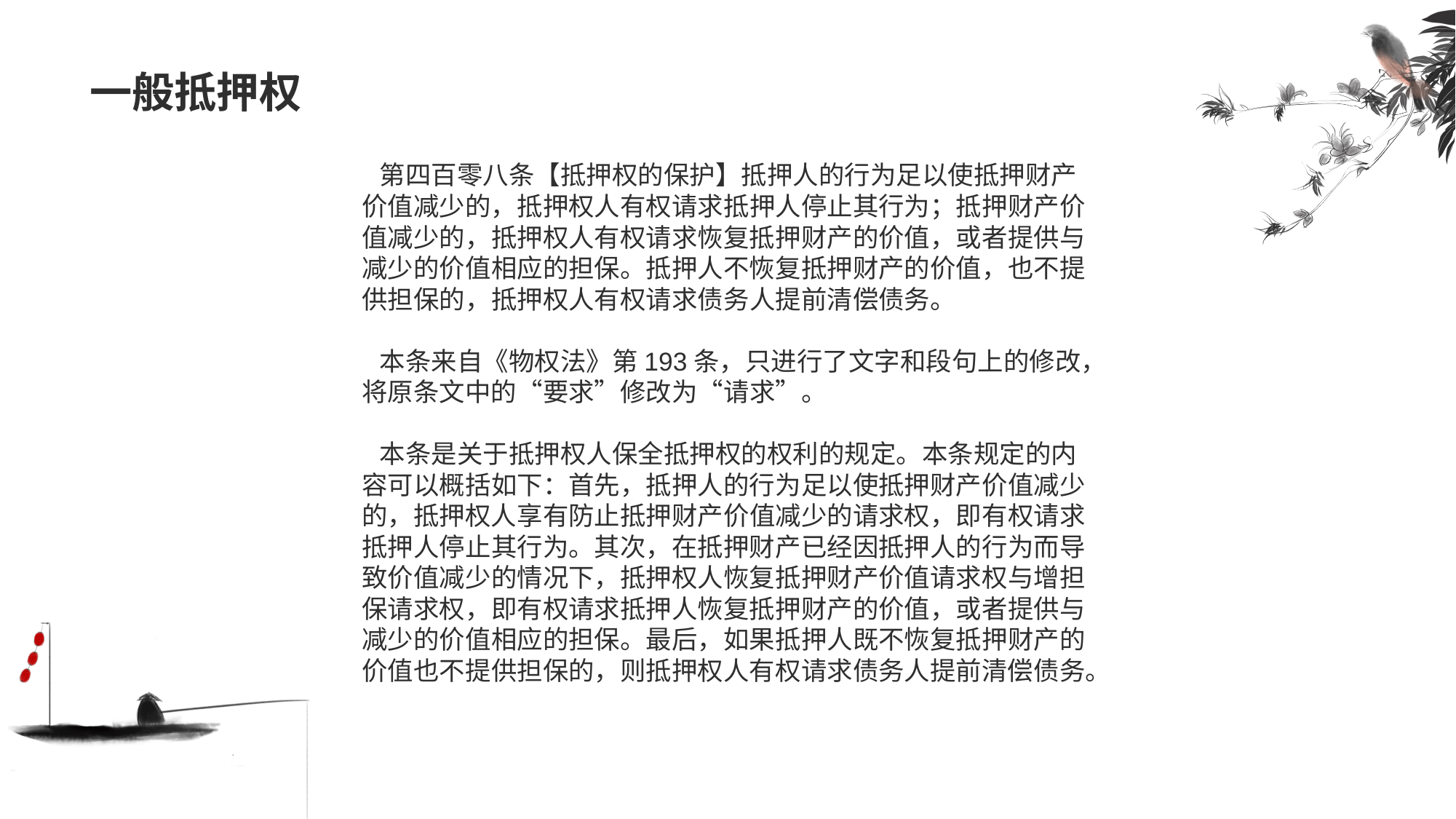

# 一般抵押权

  第四百零八条【抵押权的保护】抵押人的行为足以使抵押财产价值减少的，抵押权人有权请求抵押人停止其行为；抵押财产价值减少的，抵押权人有权请求恢复抵押财产的价值，或者提供与减少的价值相应的担保。抵押人不恢复抵押财产的价值，也不提供担保的，抵押权人有权请求债务人提前清偿债务。

  本条来自《物权法》第193条，只进行了文字和段句上的修改，将原条文中的“要求”修改为“请求”。

  本条是关于抵押权人保全抵押权的权利的规定。本条规定的内容可以概括如下：首先，抵押人的行为足以使抵押财产价值减少的，抵押权人享有防止抵押财产价值减少的请求权，即有权请求抵押人停止其行为。其次，在抵押财产已经因抵押人的行为而导致价值减少的情况下，抵押权人恢复抵押财产价值请求权与增担保请求权，即有权请求抵押人恢复抵押财产的价值，或者提供与减少的价值相应的担保。最后，如果抵押人既不恢复抵押财产的价值也不提供担保的，则抵押权人有权请求债务人提前清偿债务。
133